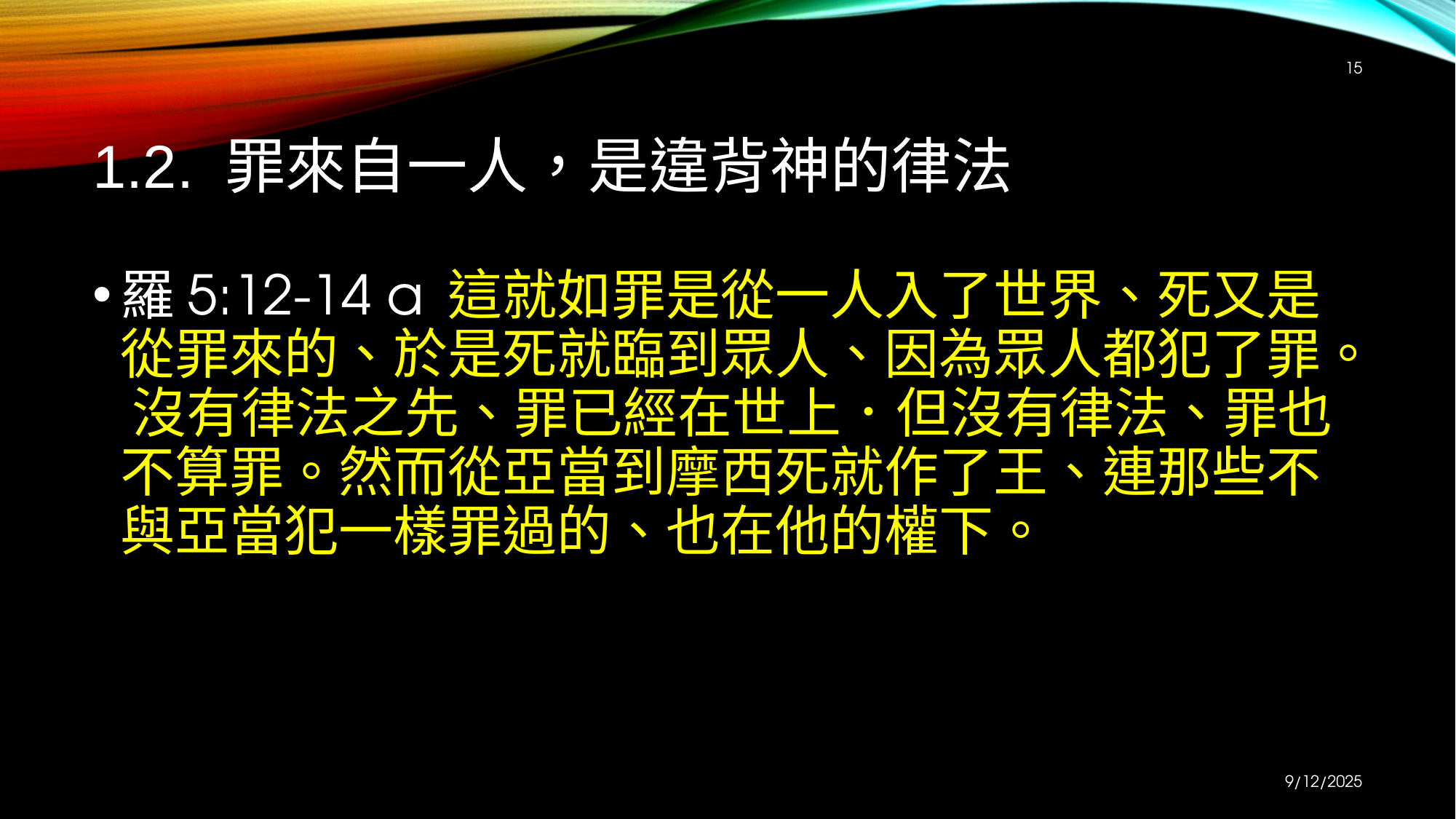

15
# 1.2. 罪來自一人，是違背神的律法
羅5:12-14 a	這就如罪是從一人入了世界、死又是從罪來的、於是死就臨到眾人、因為眾人都犯了罪。 沒有律法之先、罪已經在世上．但沒有律法、罪也不算罪。然而從亞當到摩西死就作了王、連那些不與亞當犯一樣罪過的、也在他的權下。

9/12/2025